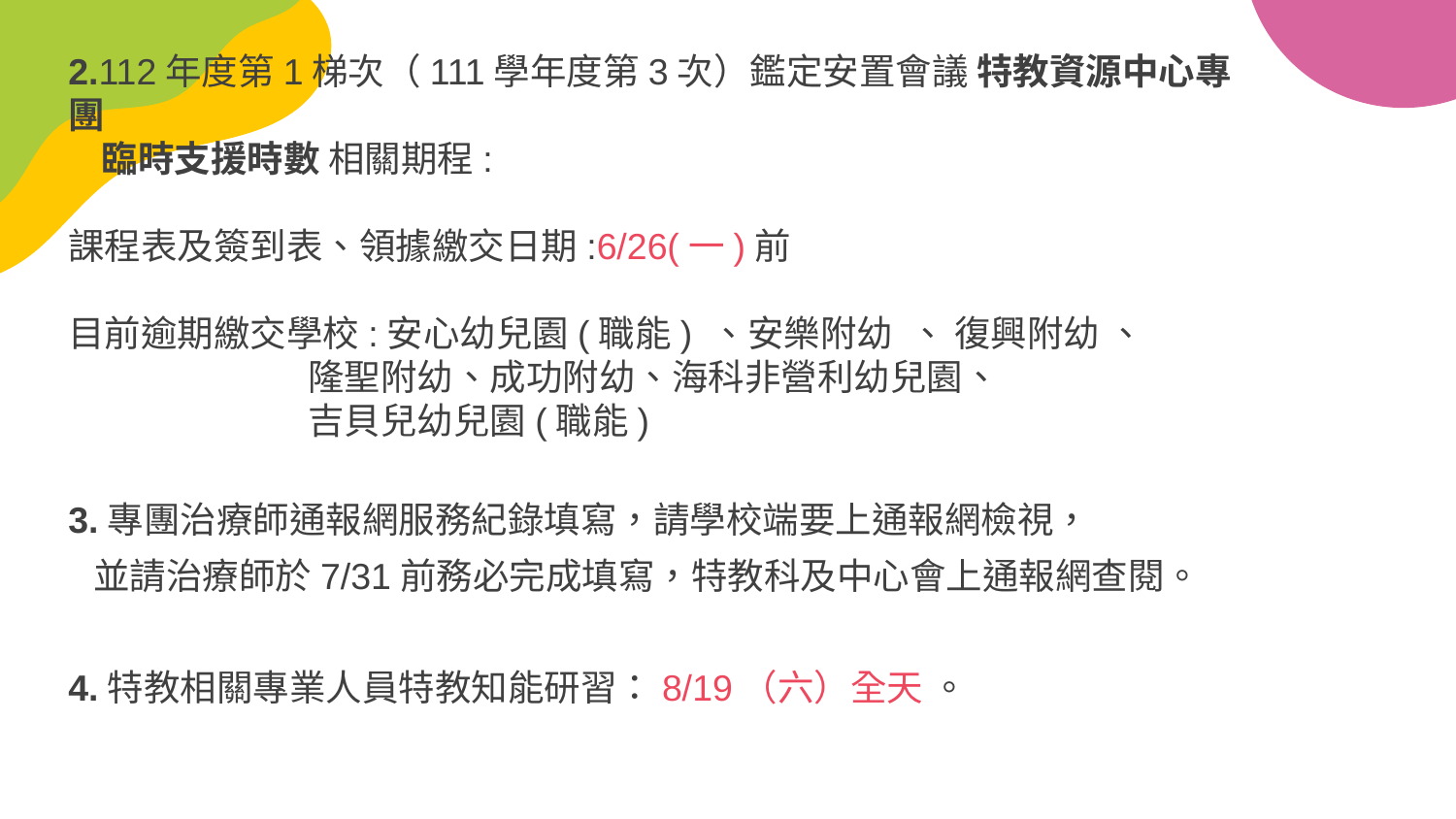

#
2.112年度第1梯次（111學年度第3次）鑑定安置會議 特教資源中心專團
   臨時支援時數 相關期程:

課程表及簽到表、領據繳交日期:6/26(一)前

目前逾期繳交學校:安心幼兒園(職能) 、安樂附幼  、 復興附幼 、
                            隆聖附幼、成功附幼、海科非營利幼兒園、
                            吉貝兒幼兒園(職能)

3.專團治療師通報網服務紀錄填寫，請學校端要上通報網檢視，
  並請治療師於7/31前務必完成填寫，特教科及中心會上通報網查閱。

4.特教相關專業人員特教知能研習：8/19（六）全天 。